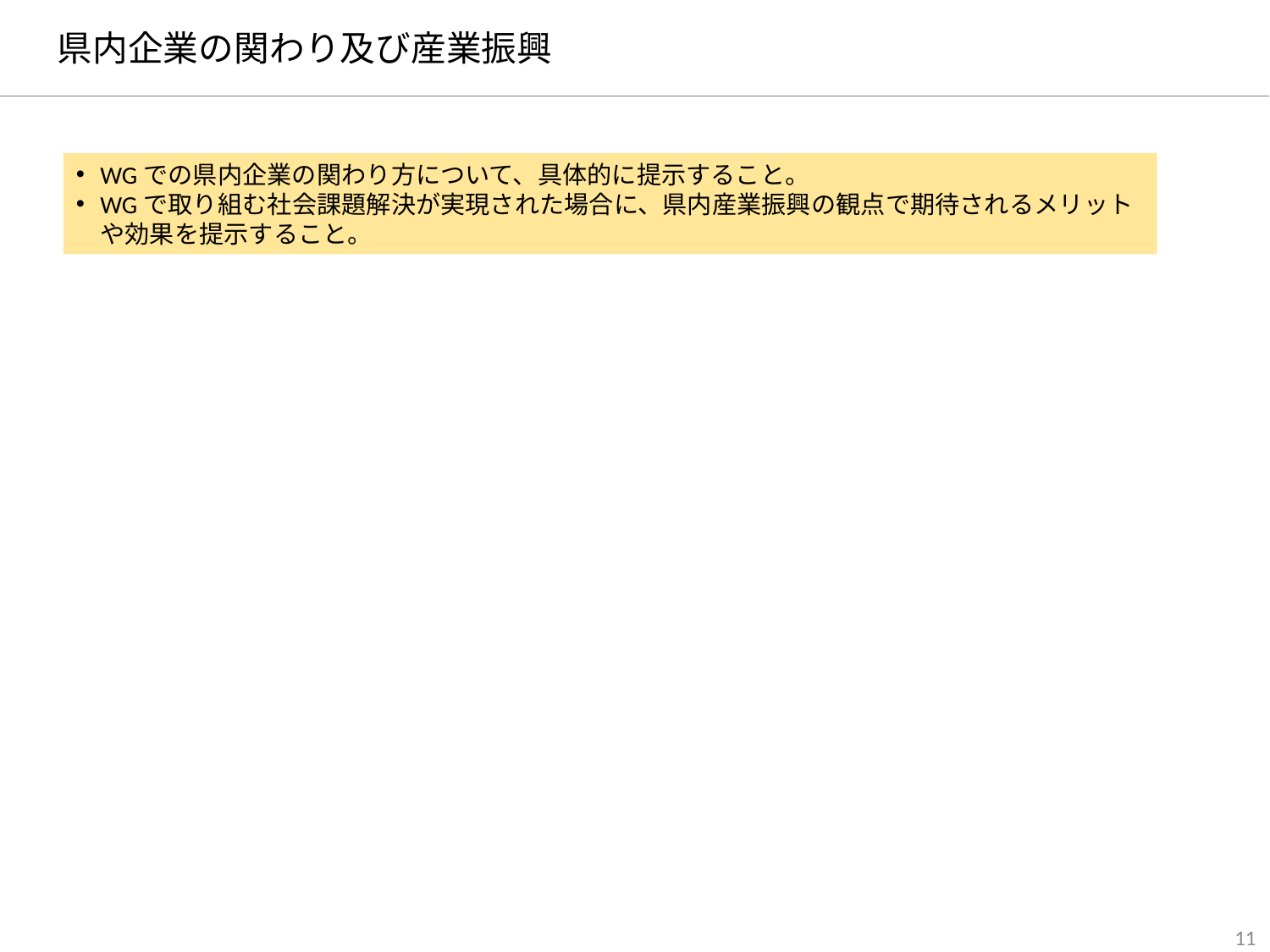

# 県内企業の関わり及び産業振興
WGでの県内企業の関わり方について、具体的に提示すること。
WGで取り組む社会課題解決が実現された場合に、県内産業振興の観点で期待されるメリットや効果を提示すること。
11